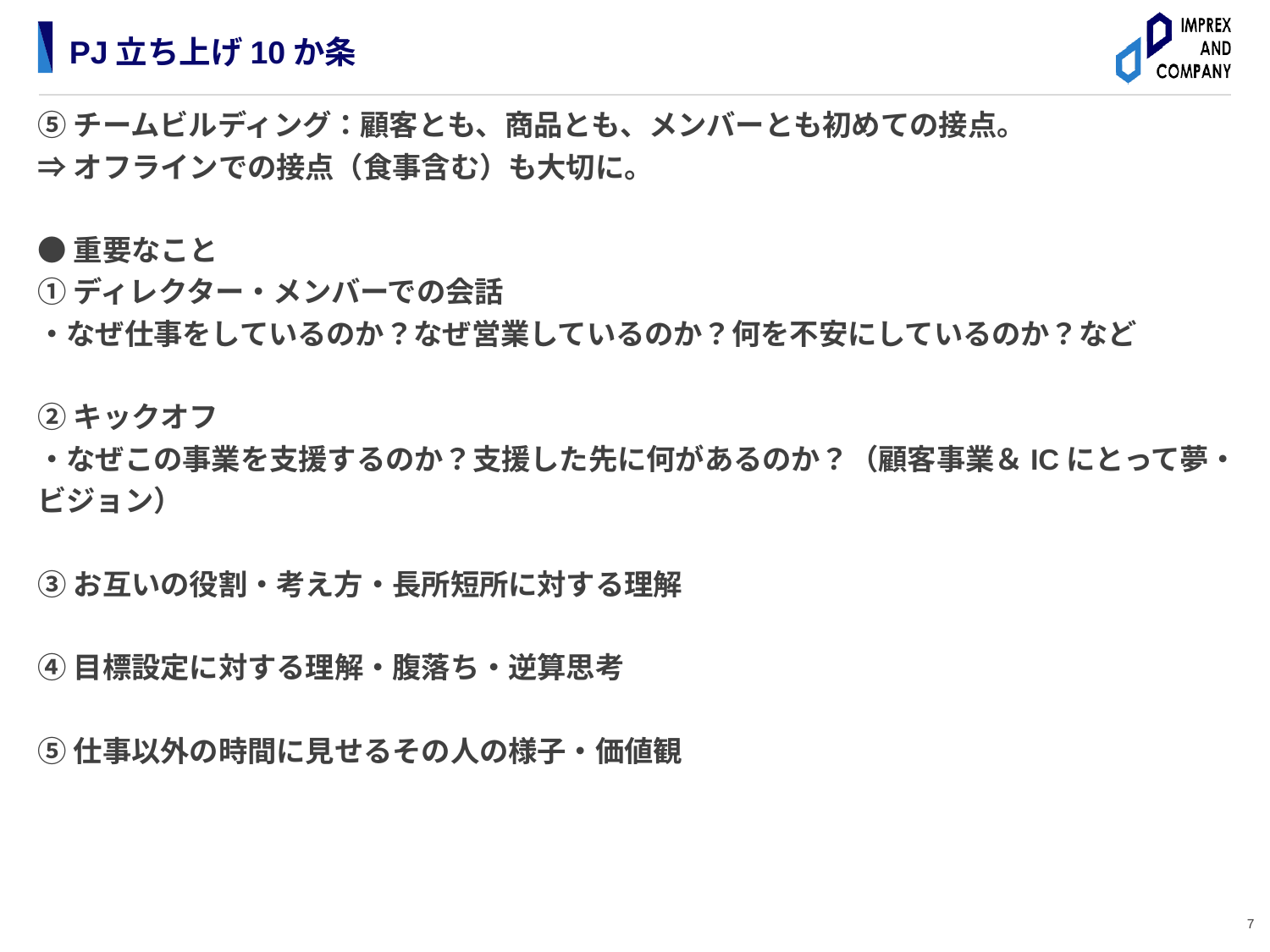

# PJ立ち上げ10か条
⑤チームビルディング：顧客とも、商品とも、メンバーとも初めての接点。
⇒オフラインでの接点（食事含む）も大切に。

●重要なこと
①ディレクター・メンバーでの会話
・なぜ仕事をしているのか？なぜ営業しているのか？何を不安にしているのか？など

➁キックオフ
・なぜこの事業を支援するのか？支援した先に何があるのか？（顧客事業＆ICにとって夢・ビジョン）

③お互いの役割・考え方・長所短所に対する理解

④目標設定に対する理解・腹落ち・逆算思考

⑤仕事以外の時間に見せるその人の様子・価値観
7